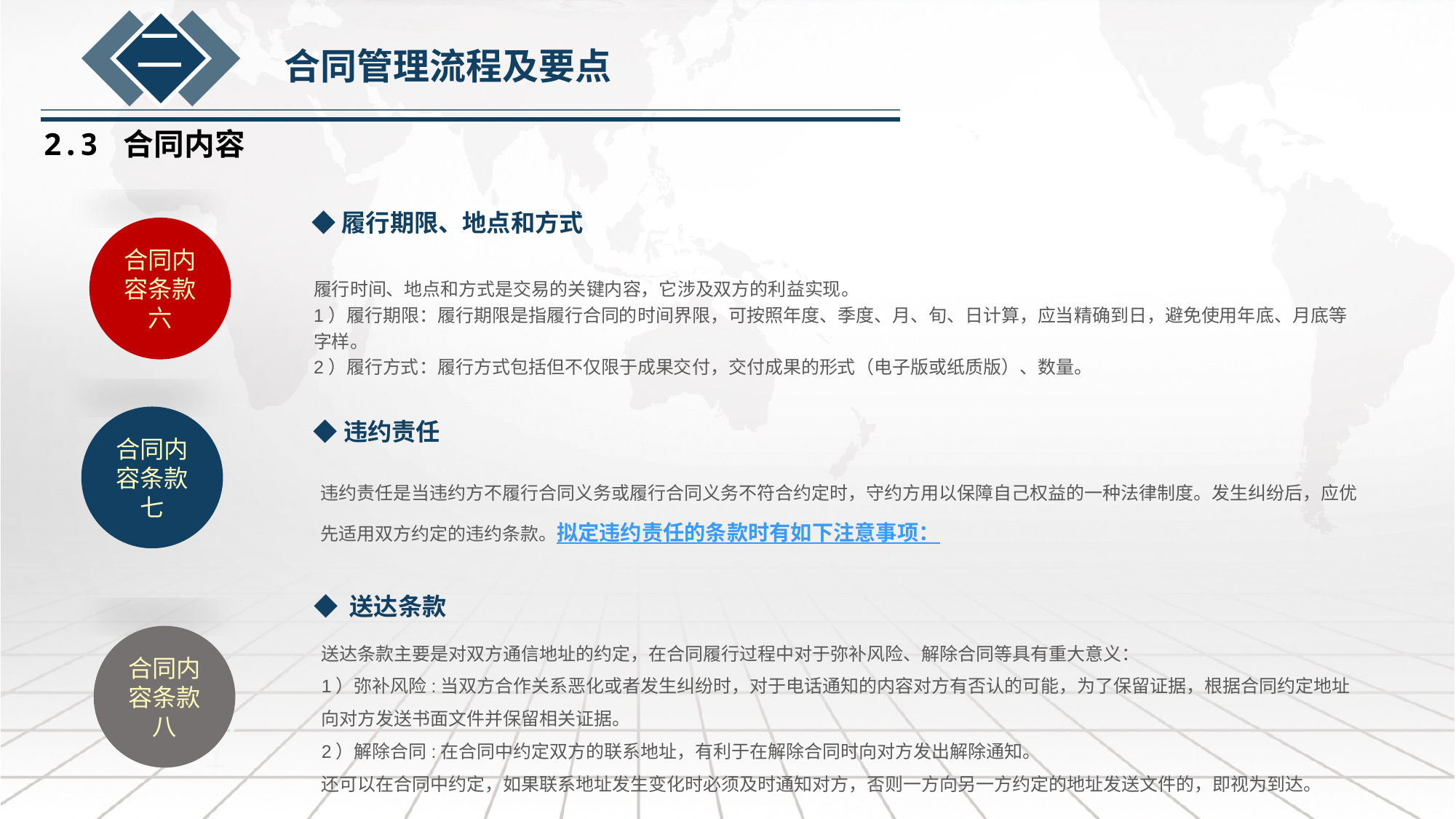

二

合同管理流程及要点
2.3 合同内容

◆履行期限、地点和方式
合同内容条款六
履行时间、地点和方式是交易的关键内容，它涉及双方的利益实现。
1）履行期限：履行期限是指履行合同的时间界限，可按照年度、季度、月、旬、日计算，应当精确到日，避免使用年底、月底等字样。
2）履行方式：履行方式包括但不仅限于成果交付，交付成果的形式（电子版或纸质版）、数量。

合同内容条款七
◆违约责任
违约责任是当违约方不履行合同义务或履行合同义务不符合约定时，守约方用以保障自己权益的一种法律制度。发生纠纷后，应优先适用双方约定的违约条款。拟定违约责任的条款时有如下注意事项：
◆ 送达条款
合同内容条款八
送达条款主要是对双方通信地址的约定，在合同履行过程中对于弥补风险、解除合同等具有重大意义：
1）弥补风险:当双方合作关系恶化或者发生纠纷时，对于电话通知的内容对方有否认的可能，为了保留证据，根据合同约定地址向对方发送书面文件并保留相关证据。
2）解除合同:在合同中约定双方的联系地址，有利于在解除合同时向对方发出解除通知。
还可以在合同中约定，如果联系地址发生变化时必须及时通知对方，否则一方向另一方约定的地址发送文件的，即视为到达。